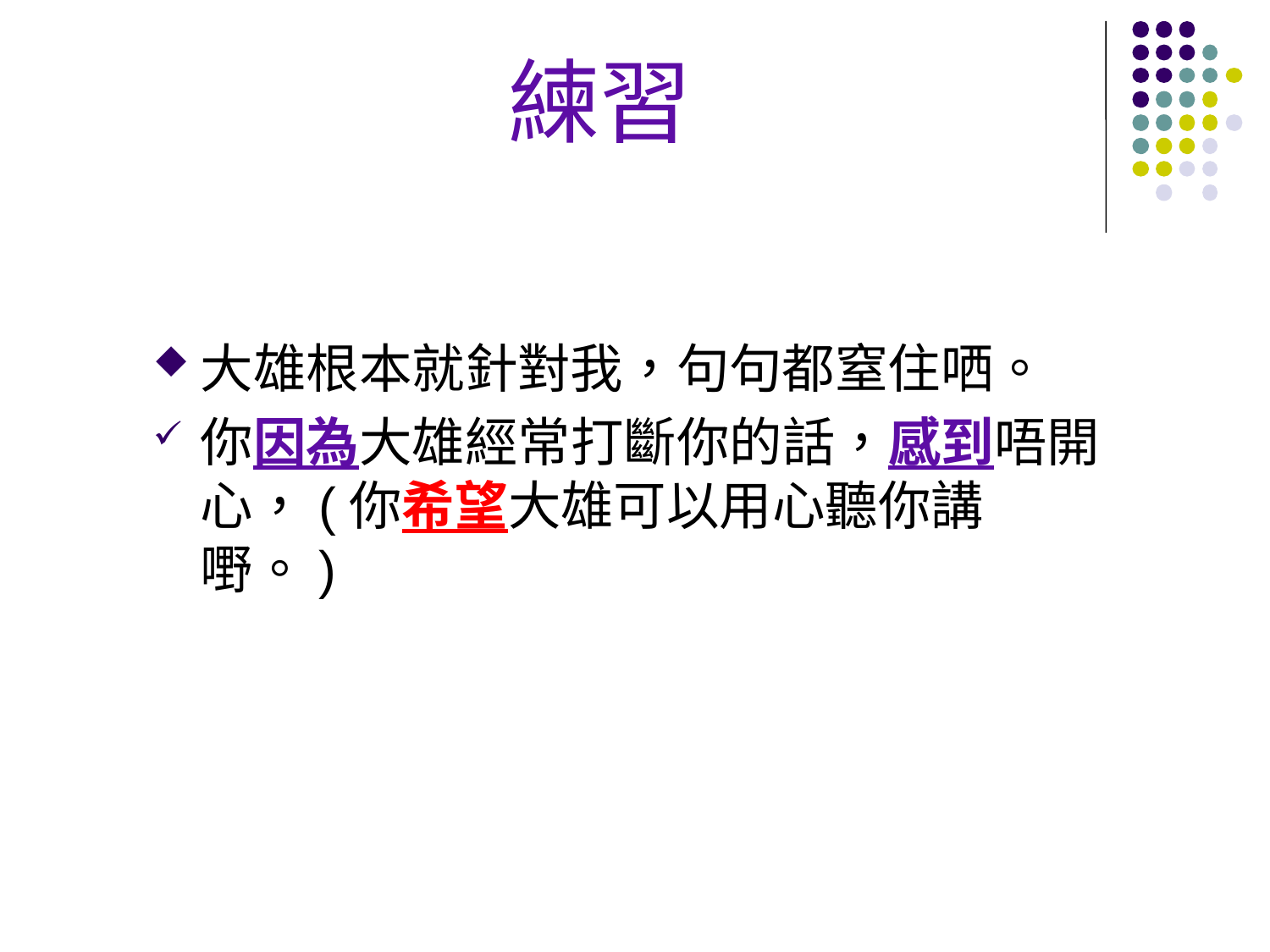

練習
大雄根本就針對我，句句都窒住哂。
你因為大雄經常打斷你的話，感到唔開心，(你希望大雄可以用心聽你講嘢。)